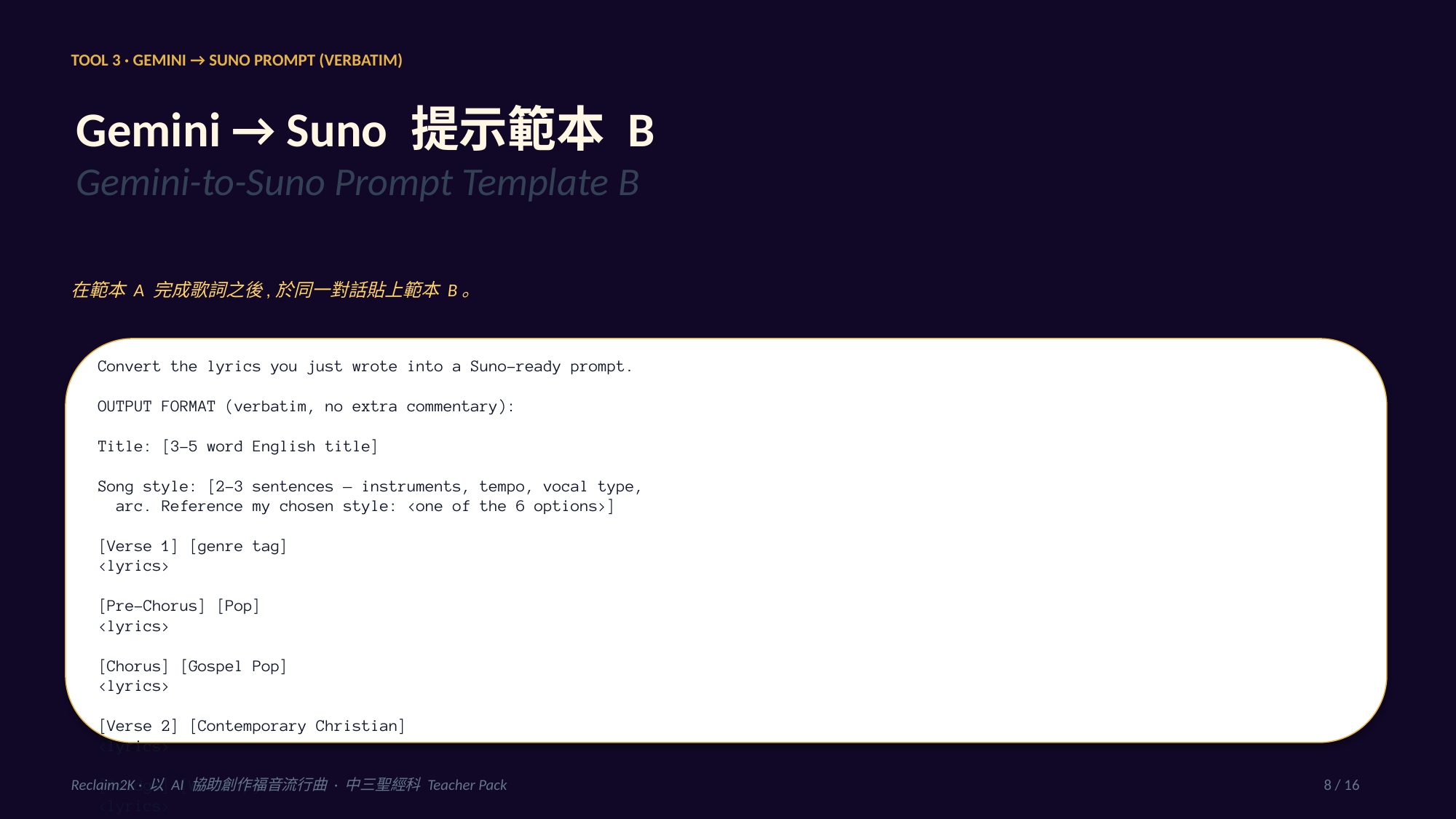

TOOL 3 · GEMINI → SUNO PROMPT (VERBATIM)
Gemini → Suno 提示範本 B
Gemini-to-Suno Prompt Template B
在範本 A 完成歌詞之後,於同一對話貼上範本 B。

Convert the lyrics you just wrote into a Suno-ready prompt.

OUTPUT FORMAT (verbatim, no extra commentary):

Title: [3-5 word English title]

Song style: [2-3 sentences — instruments, tempo, vocal type,
  arc. Reference my chosen style: <one of the 6 options>]

[Verse 1] [genre tag]
<lyrics>

[Pre-Chorus] [Pop]
<lyrics>

[Chorus] [Gospel Pop]
<lyrics>

[Verse 2] [Contemporary Christian]
<lyrics>

[Bridge] [Worship]
<lyrics>

[Outro] [Gospel]
<lyrics>

RULES:
  - Use square-bracket genre tags compatible with Suno v3.5.
  - Target: 3-4 minutes total.
Reclaim2K · 以 AI 協助創作福音流行曲 · 中三聖經科 Teacher Pack
8 / 16